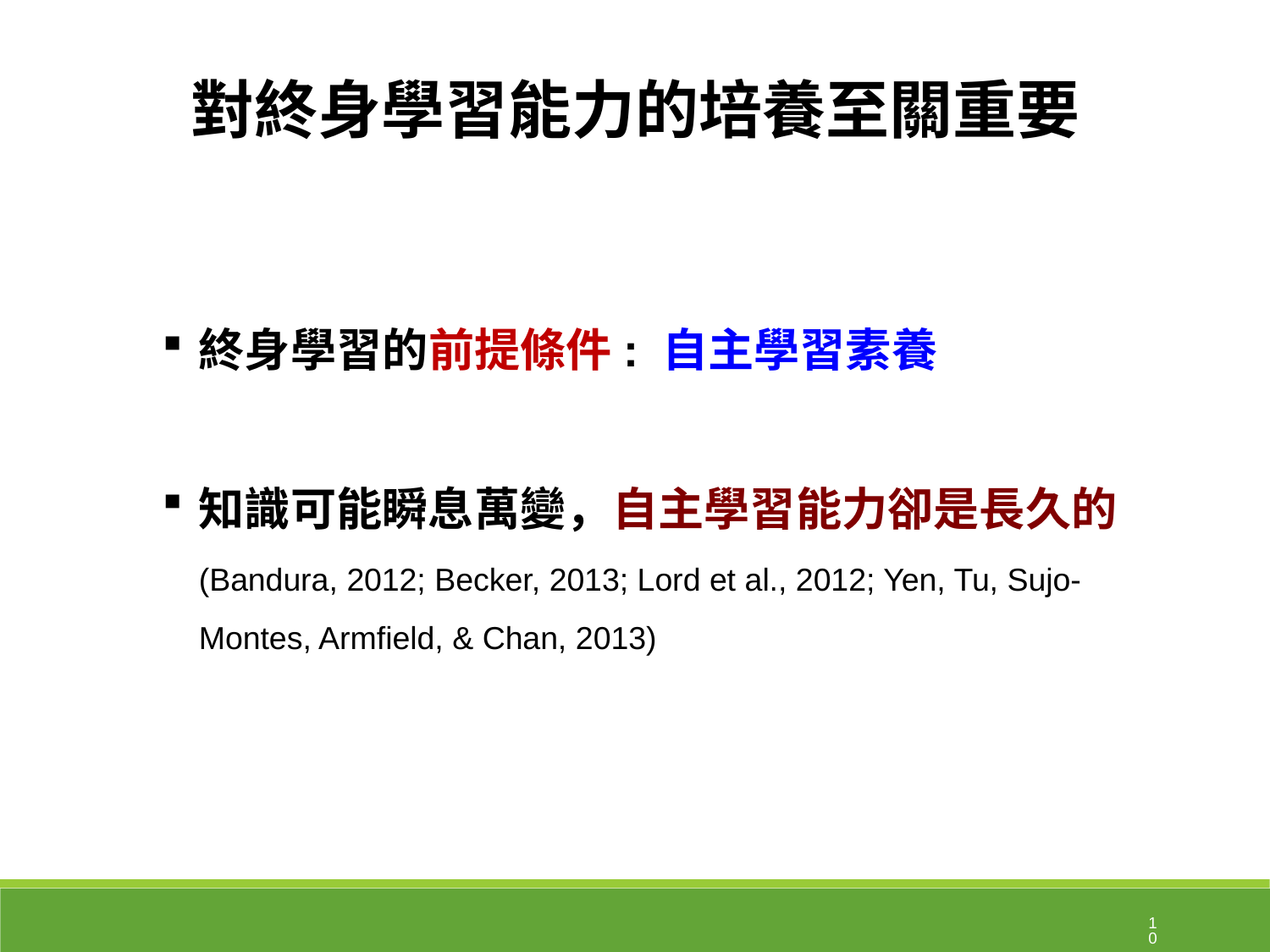

對終身學習能力的培養至關重要
終身學習的前提條件: 自主學習素養

知識可能瞬息萬變，自主學習能力卻是長久的
	(Bandura, 2012; Becker, 2013; Lord et al., 2012; Yen, Tu, Sujo-Montes, Armfield, & Chan, 2013)
10